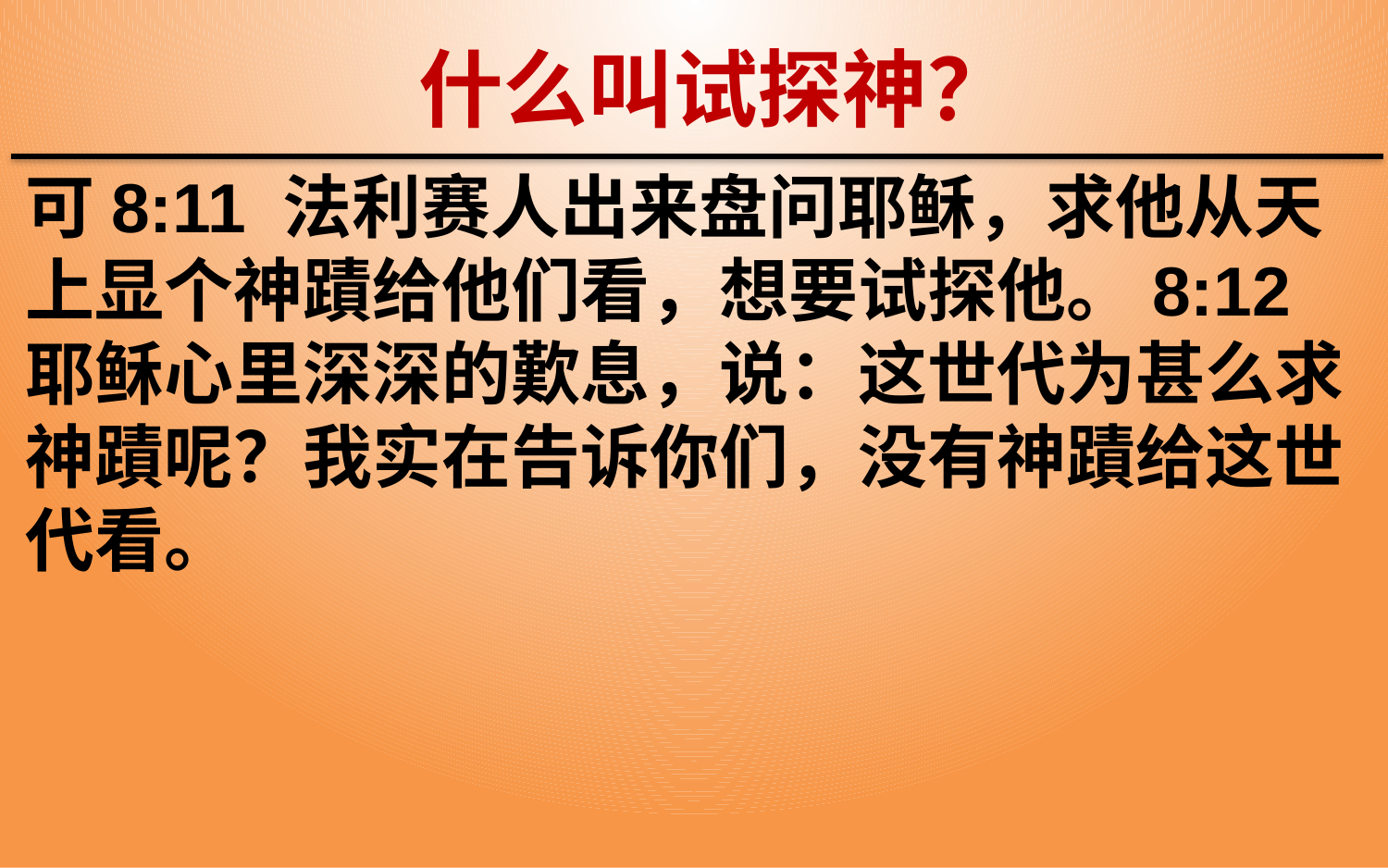

什么叫试探神？
可8:11 法利赛人出来盘问耶稣，求他从天上显个神蹟给他们看，想要试探他。8:12 耶稣心里深深的歎息，说：这世代为甚么求神蹟呢？我实在告诉你们，没有神蹟给这世代看。